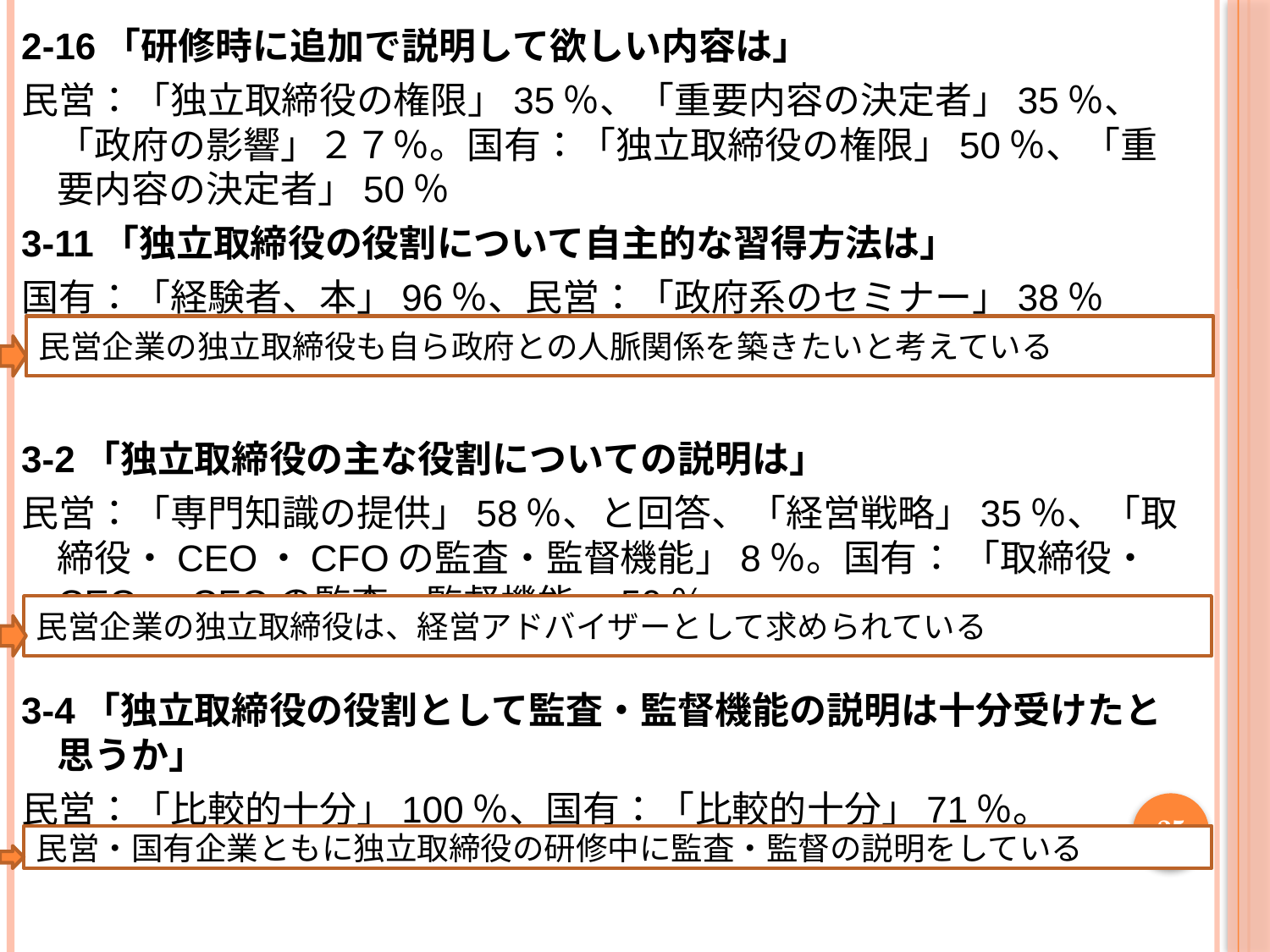

2‐16「研修時に追加で説明して欲しい内容は」
民営：「独立取締役の権限」35％、「重要内容の決定者」35％、「政府の影響」２７％。国有：「独立取締役の権限」50％、「重要内容の決定者」50％
3‐11「独立取締役の役割について自主的な習得方法は」
国有：「経験者、本」96％、民営：「政府系のセミナー」38％

3‐2「独立取締役の主な役割についての説明は」
民営：「専門知識の提供」58％、と回答、「経営戦略」35％、「取締役・CEO・CFOの監査・監督機能」8％。国有： 「取締役・CEO・CFOの監査・監督機能」50％

3‐4「独立取締役の役割として監査・監督機能の説明は十分受けたと思うか」
民営：「比較的十分」100％、国有：「比較的十分」71％。

民営企業の独立取締役も自ら政府との人脈関係を築きたいと考えている

民営企業の独立取締役は、経営アドバイザーとして求められている

25
民営・国有企業ともに独立取締役の研修中に監査・監督の説明をしている